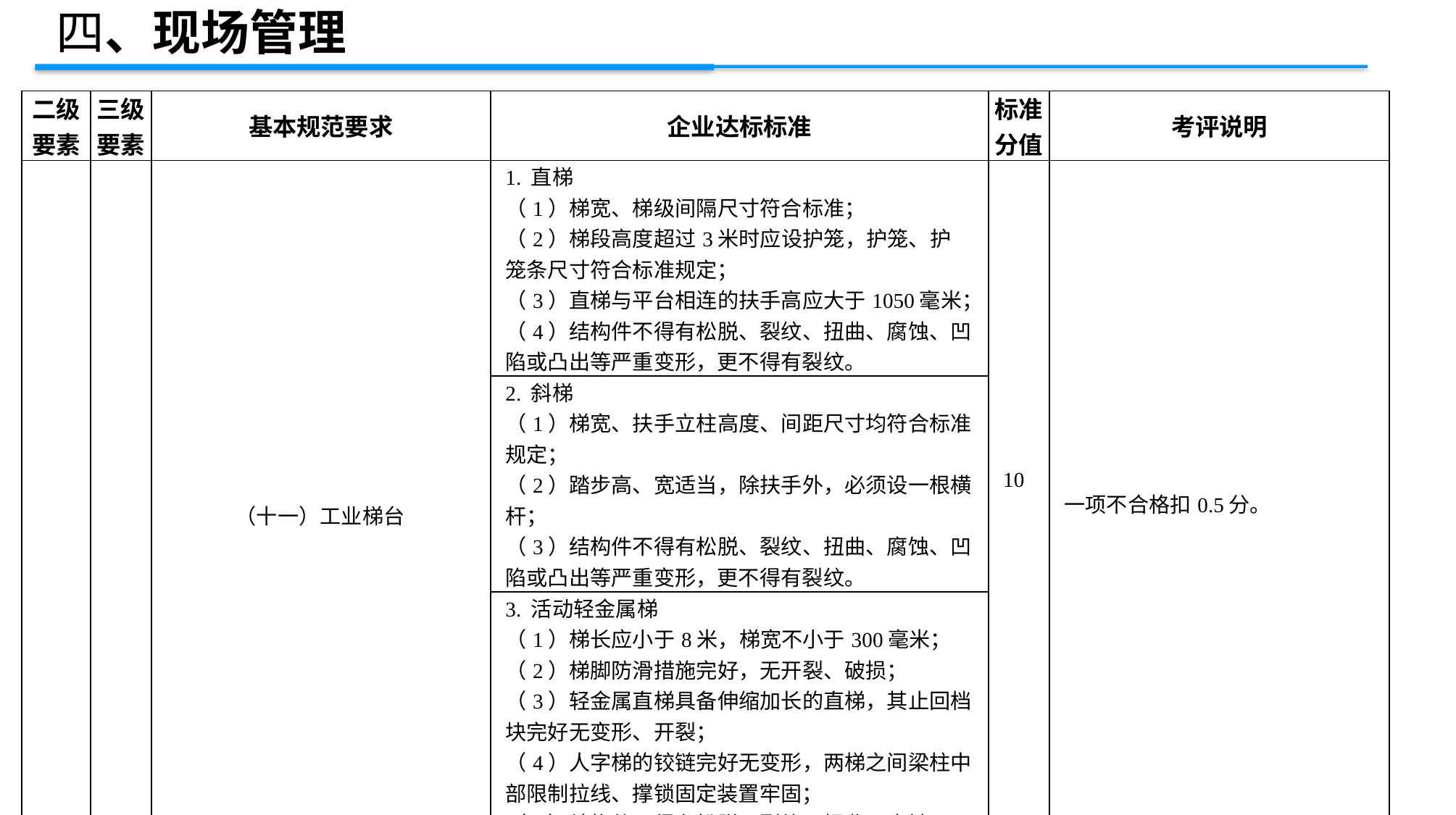

四、现场管理

| 二级 要素 | 三级 要素 | 基本规范要求 | 企业达标标准 | 标准 分值 | 考评说明 |
| --- | --- | --- | --- | --- | --- |
|  |  | （十一）工业梯台 | 1. 直梯 （1）梯宽、梯级间隔尺寸符合标准； （2）梯段高度超过3米时应设护笼，护笼、护笼条尺寸符合标准规定； （3）直梯与平台相连的扶手高应大于1050毫米； （4）结构件不得有松脱、裂纹、扭曲、腐蚀、凹陷或凸出等严重变形，更不得有裂纹。 | 10 | 一项不合格扣0.5分。 |
|  |  |  | 2. 斜梯 （1）梯宽、扶手立柱高度、间距尺寸均符合标准规定； （2）踏步高、宽适当，除扶手外，必须设一根横杆； （3）结构件不得有松脱、裂纹、扭曲、腐蚀、凹陷或凸出等严重变形，更不得有裂纹。 |  |  |
|  |  |  | 3. 活动轻金属梯 （1）梯长应小于8米，梯宽不小于300毫米； （2）梯脚防滑措施完好，无开裂、破损； （3）轻金属直梯具备伸缩加长的直梯，其止回档块完好无变形、开裂； （4）人字梯的铰链完好无变形，两梯之间梁柱中部限制拉线、撑锁固定装置牢固； （5）结构件不得有松脱、裂纹、扭曲、腐蚀、凹陷或凸出等严重变形，更不得有裂纹。 |  |  |